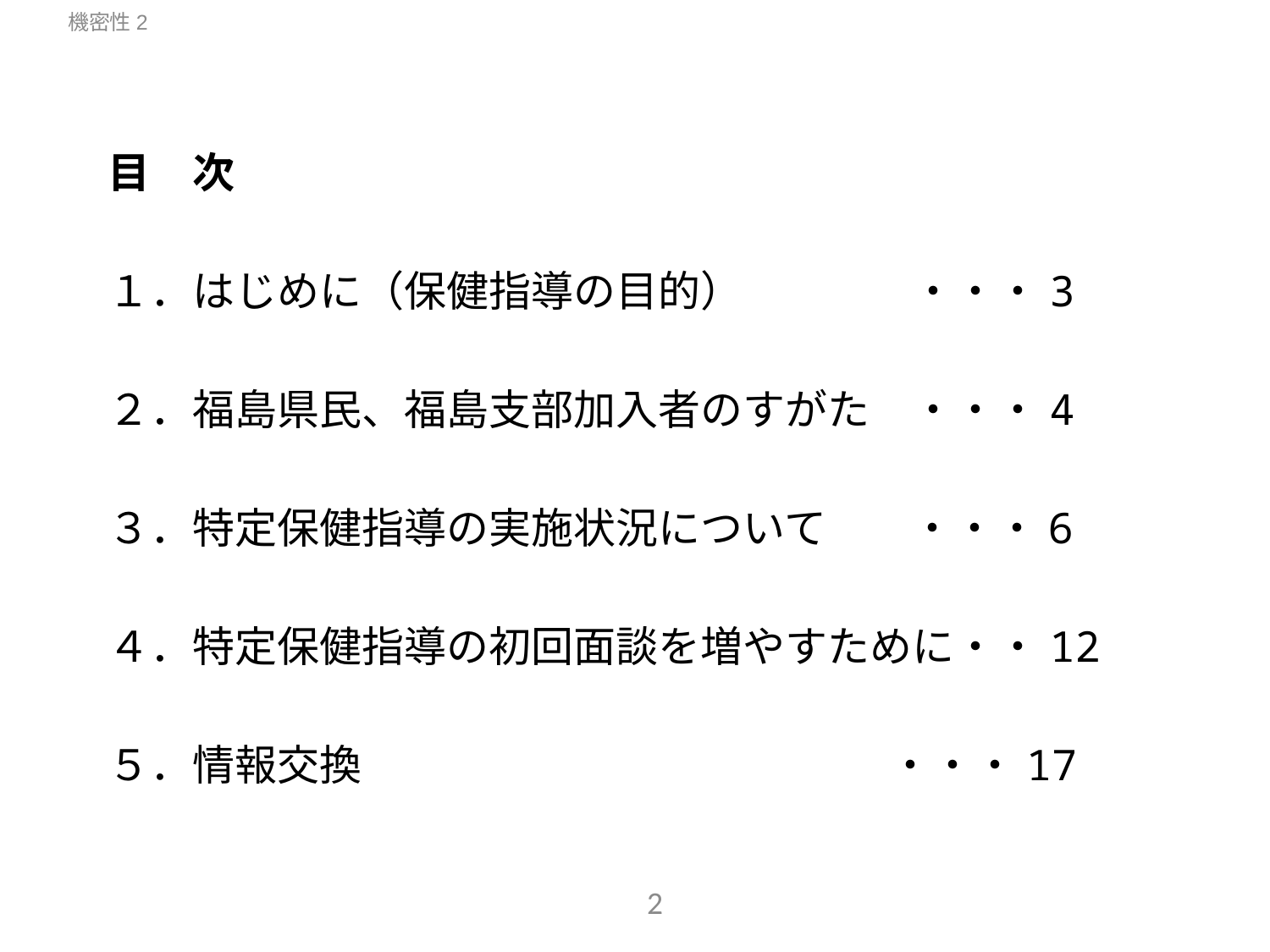

目　次

１．はじめに（保健指導の目的）　　　　・・・3

２．福島県民、福島支部加入者のすがた　・・・4

３．特定保健指導の実施状況について　　・・・6

４．特定保健指導の初回面談を増やすために・・12

５．情報交換　　　　　　　　　　　 　 ・・・17
2